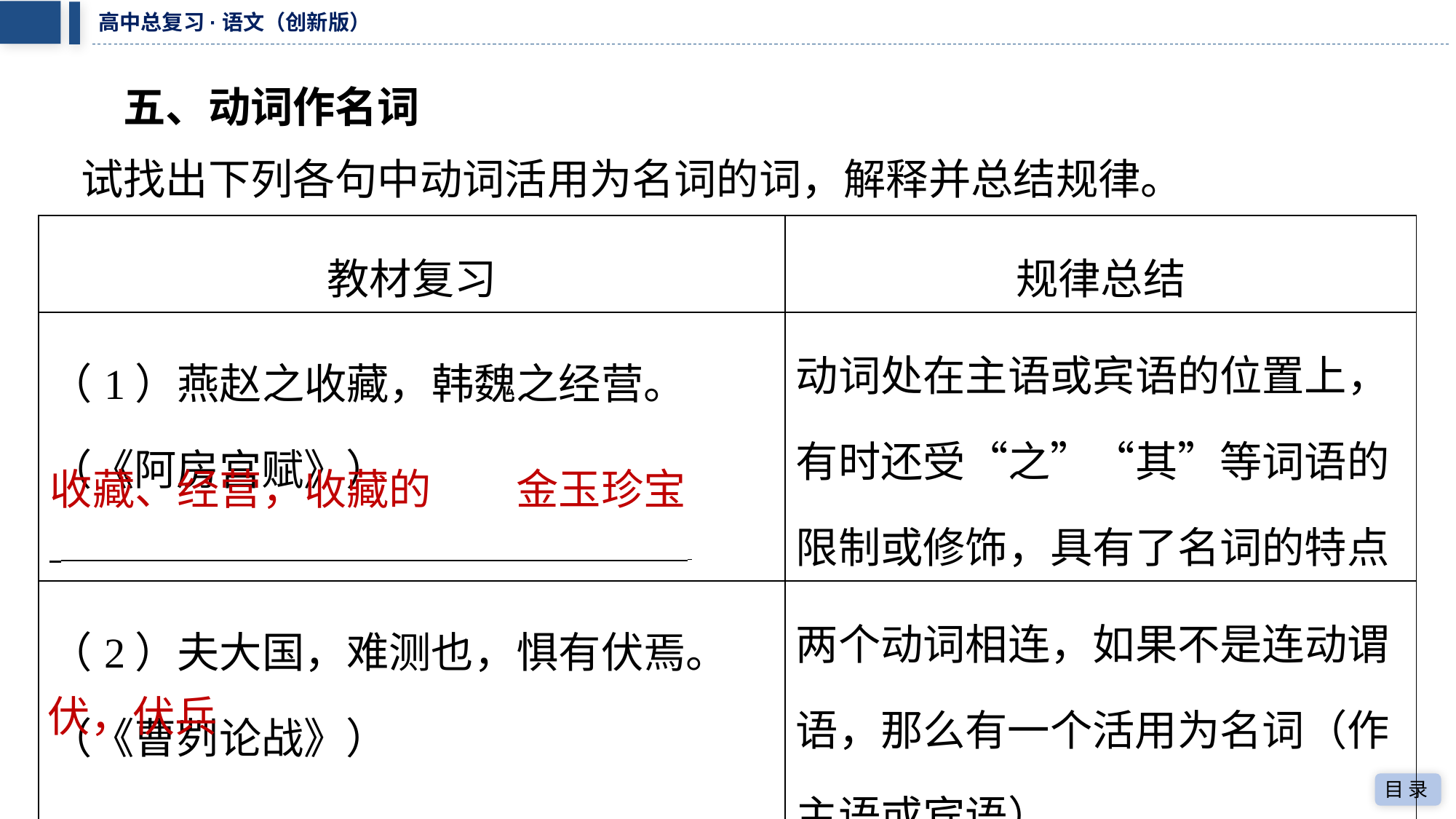

五、动词作名词
　试找出下列各句中动词活用为名词的词，解释并总结规律。
| 教材复习 | 规律总结 |
| --- | --- |
| （1）燕赵之收藏，韩魏之经营。 （《阿房宫赋》） ⁠ | 动词处在主语或宾语的位置上， 有时还受“之”“其”等词语的 限制或修饰，具有了名词的特点 |
| （2）夫大国，难测也，惧有伏焉。 （《曹刿论战》） ⁠ | 两个动词相连，如果不是连动谓 语，那么有一个活用为名词（作 主语或宾语） |
收藏、经营，收藏的　　金玉珍宝
伏，伏兵